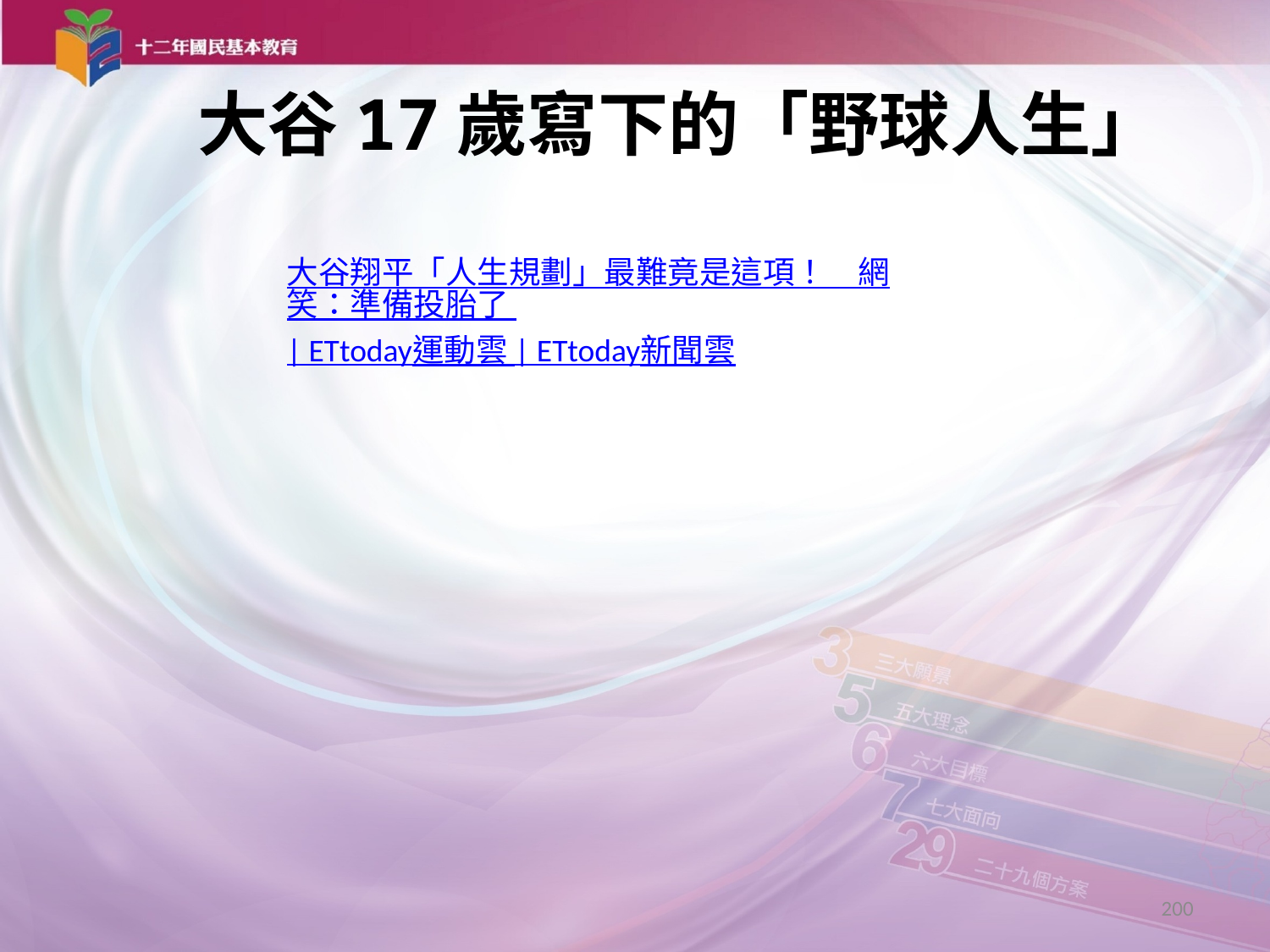

大谷17歲寫下的「野球人生」
大谷翔平「人生規劃」最難竟是這項！　網笑：準備投胎了 | ETtoday運動雲 | ETtoday新聞雲
200